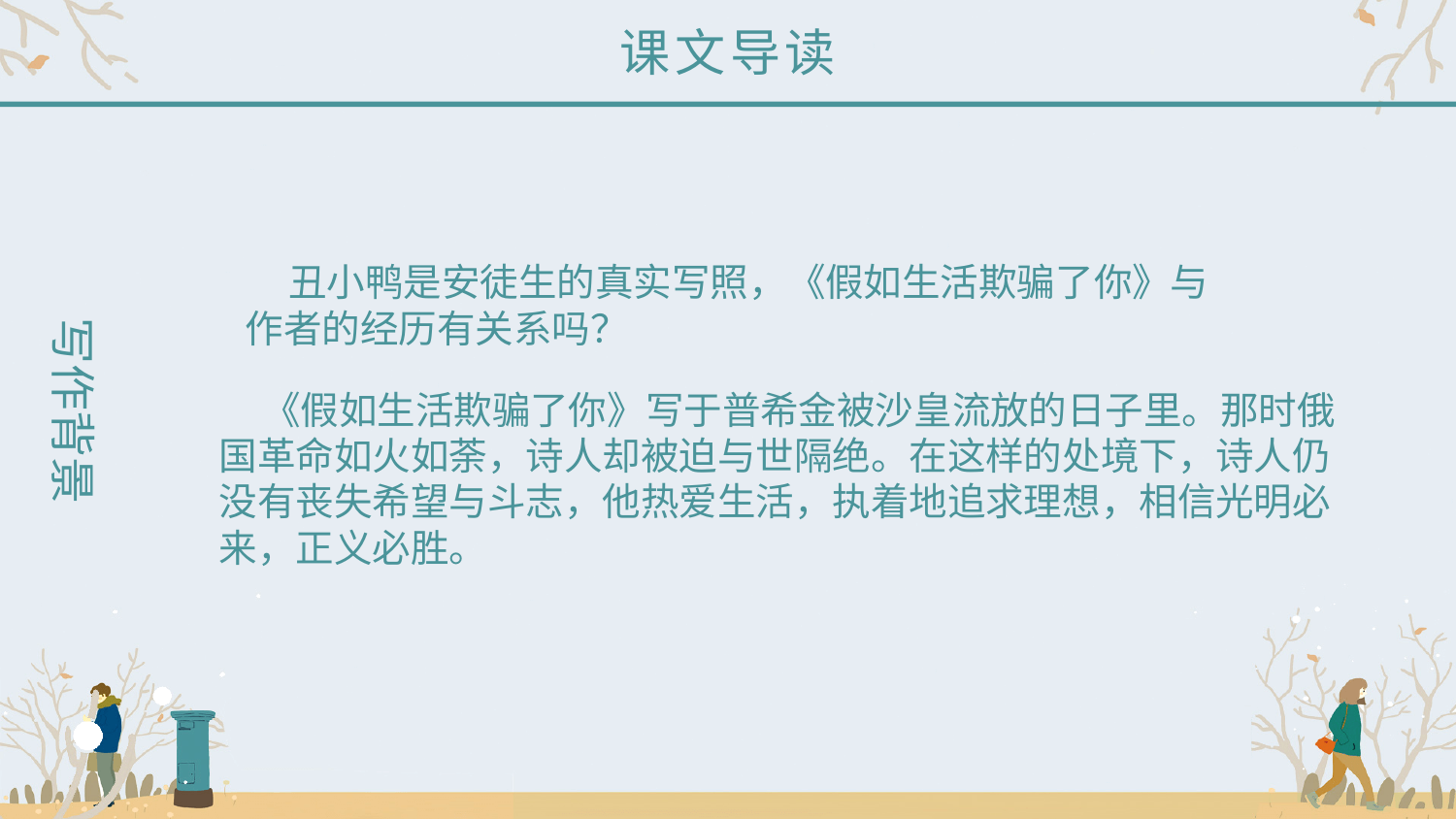

课文导读

    丑小鸭是安徒生的真实写照，《假如生活欺骗了你》与作者的经历有关系吗？
写作背景
    《假如生活欺骗了你》写于普希金被沙皇流放的日子里。那时俄国革命如火如荼，诗人却被迫与世隔绝。在这样的处境下，诗人仍没有丧失希望与斗志，他热爱生活，执着地追求理想，相信光明必来，正义必胜。